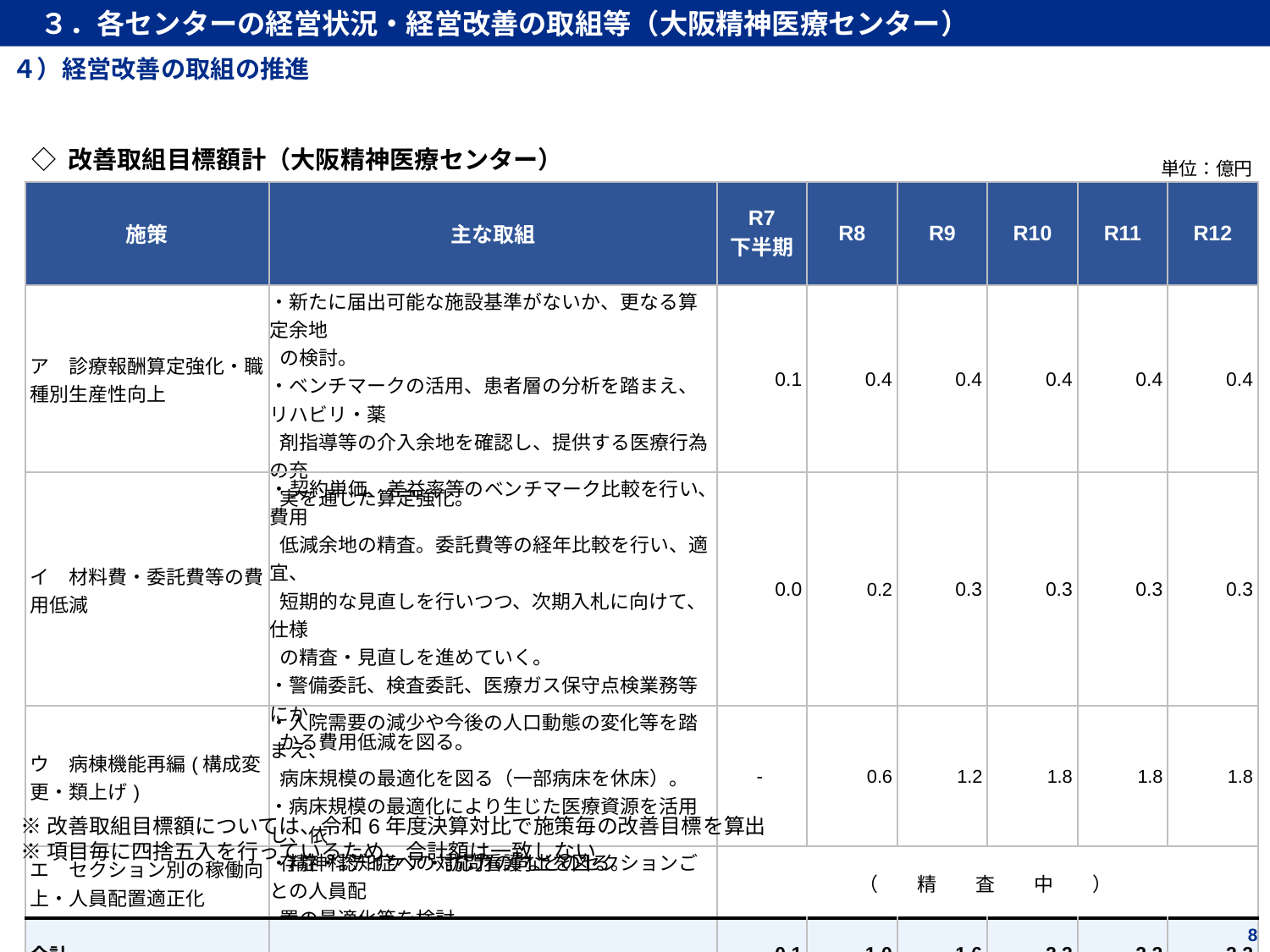

３．各センターの経営状況・経営改善の取組等（大阪精神医療センター）
４）経営改善の取組の推進
◇ 改善取組目標額計（大阪精神医療センター）
単位：億円
| 施策 | 主な取組 | R7 下半期 | R8 | R9 | R10 | R11 | R12 |
| --- | --- | --- | --- | --- | --- | --- | --- |
| ア　診療報酬算定強化・職種別生産性向上 | ・新たに届出可能な施設基準がないか、更なる算定余地 の検討。 ・ベンチマークの活用、患者層の分析を踏まえ、リハビリ・薬 剤指導等の介入余地を確認し、提供する医療行為の充 実を通じた算定強化。 | 0.1 | 0.4 | 0.4 | 0.4 | 0.4 | 0.4 |
| イ　材料費・委託費等の費用低減 | ・契約単価、差益率等のベンチマーク比較を行い、費用 低減余地の精査。委託費等の経年比較を行い、適宜、 短期的な見直しを行いつつ、次期入札に向けて、仕様 の精査・見直しを進めていく。 ・警備委託、検査委託、医療ガス保守点検業務等にか かる費用低減を図る。 | 0.0 | 0.2 | 0.3 | 0.3 | 0.3 | 0.3 |
| ウ　病棟機能再編(構成変更・類上げ) | ・入院需要の減少や今後の人口動態の変化等を踏まえ、 病床規模の最適化を図る（一部病床を休床）。 ・病床規模の最適化により生じた医療資源を活用し、依 存症・認知症への対応力の向上を図る。 | - | 0.6 | 1.2 | 1.8 | 1.8 | 1.8 |
| エ　セクション別の稼働向上・人員配置適正化 | ・精神科デイケア・訪問看護などのセクションごとの人員配 置の最適化等を検討 | （　　精　　査　　中　　） |  |  |  |  |  |
| 合計 |  | 0.1 | 1.0 | 1.6 | 2.2 | 2.2 | 2.2 |
※改善取組目標額については、令和6年度決算対比で施策毎の改善目標を算出
※項目毎に四捨五入を行っているため、合計額は一致しない
8